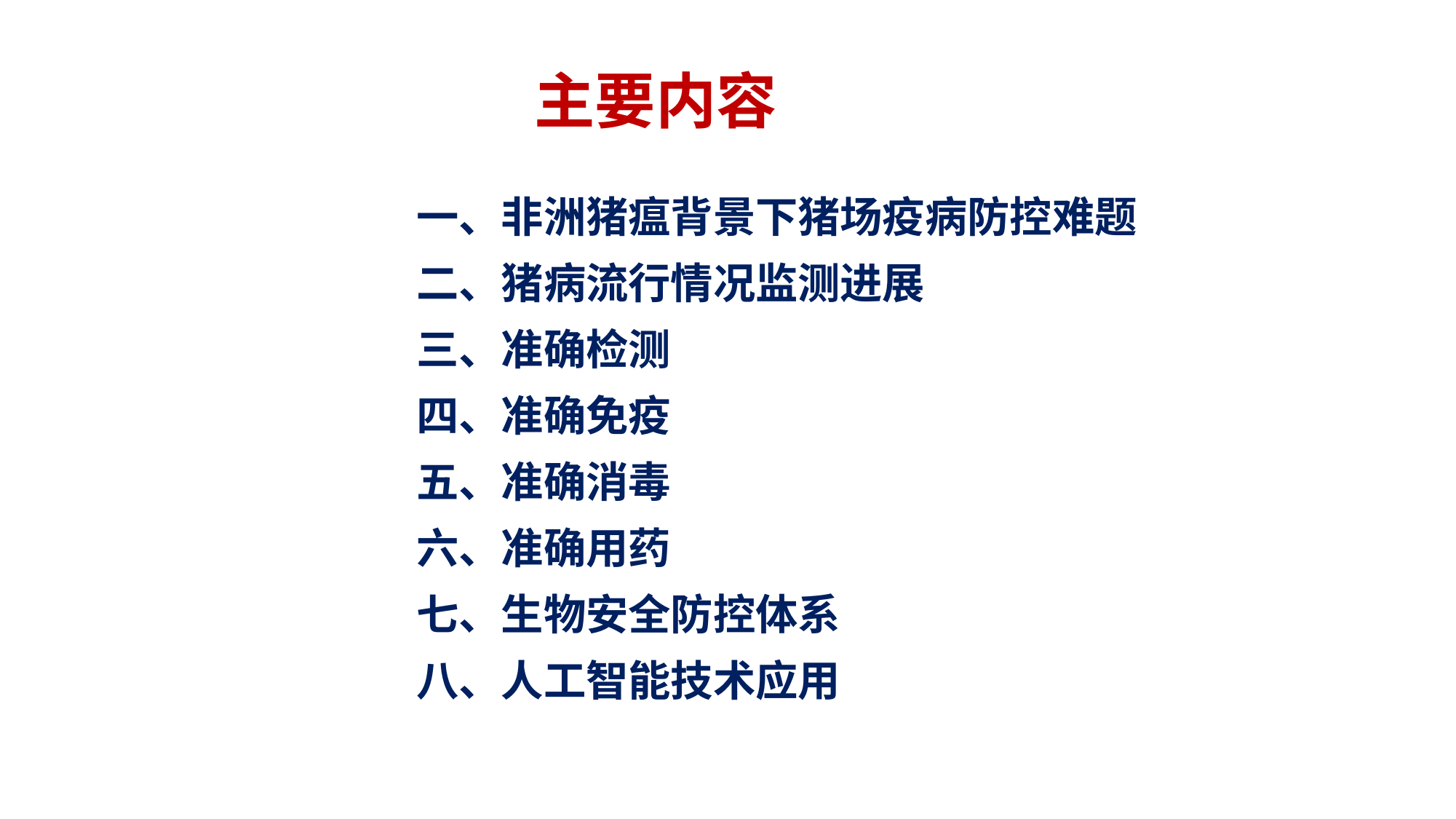

主要内容

一、非洲猪瘟背景下猪场疫病防控难题
二、猪病流行情况监测进展
三、准确检测
四、准确免疫
五、准确消毒
六、准确用药
七、生物安全防控体系
八、人工智能技术应用